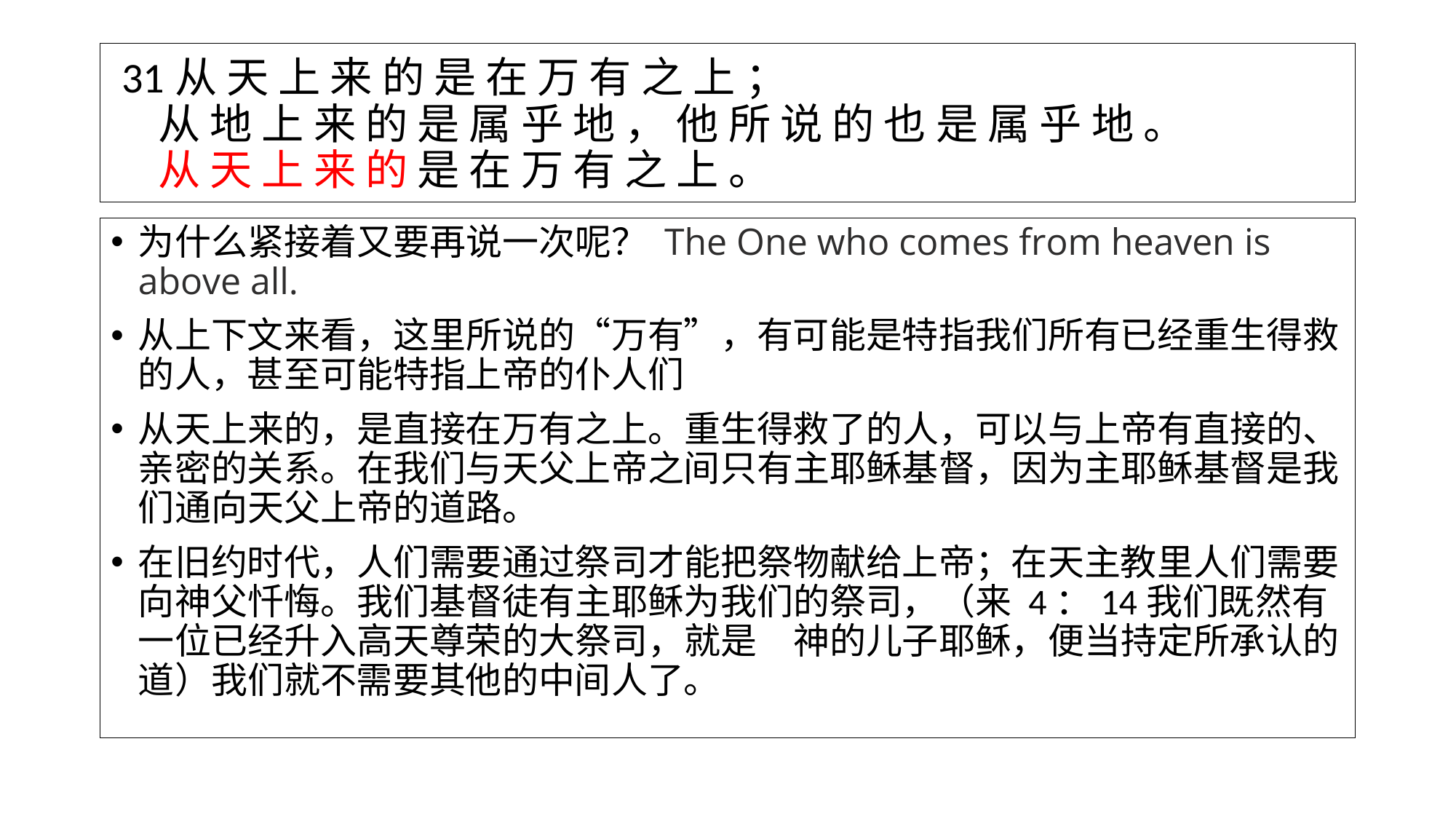

# 31从 天 上 来 的 是 在 万 有 之 上 ； 从 地 上 来 的 是 属 乎 地 ， 他 所 说 的 也 是 属 乎 地 。 从 天 上 来 的 是 在 万 有 之 上 。
为什么紧接着又要再说一次呢？ The One who comes from heaven is above all.
从上下文来看，这里所说的“万有”，有可能是特指我们所有已经重生得救的人，甚至可能特指上帝的仆人们
从天上来的，是直接在万有之上。重生得救了的人，可以与上帝有直接的、亲密的关系。在我们与天父上帝之间只有主耶稣基督，因为主耶稣基督是我们通向天父上帝的道路。
在旧约时代，人们需要通过祭司才能把祭物献给上帝；在天主教里人们需要向神父忏悔。我们基督徒有主耶稣为我们的祭司，（来 4：14我们既然有一位已经升入高天尊荣的大祭司，就是　神的儿子耶稣，便当持定所承认的道）我们就不需要其他的中间人了。